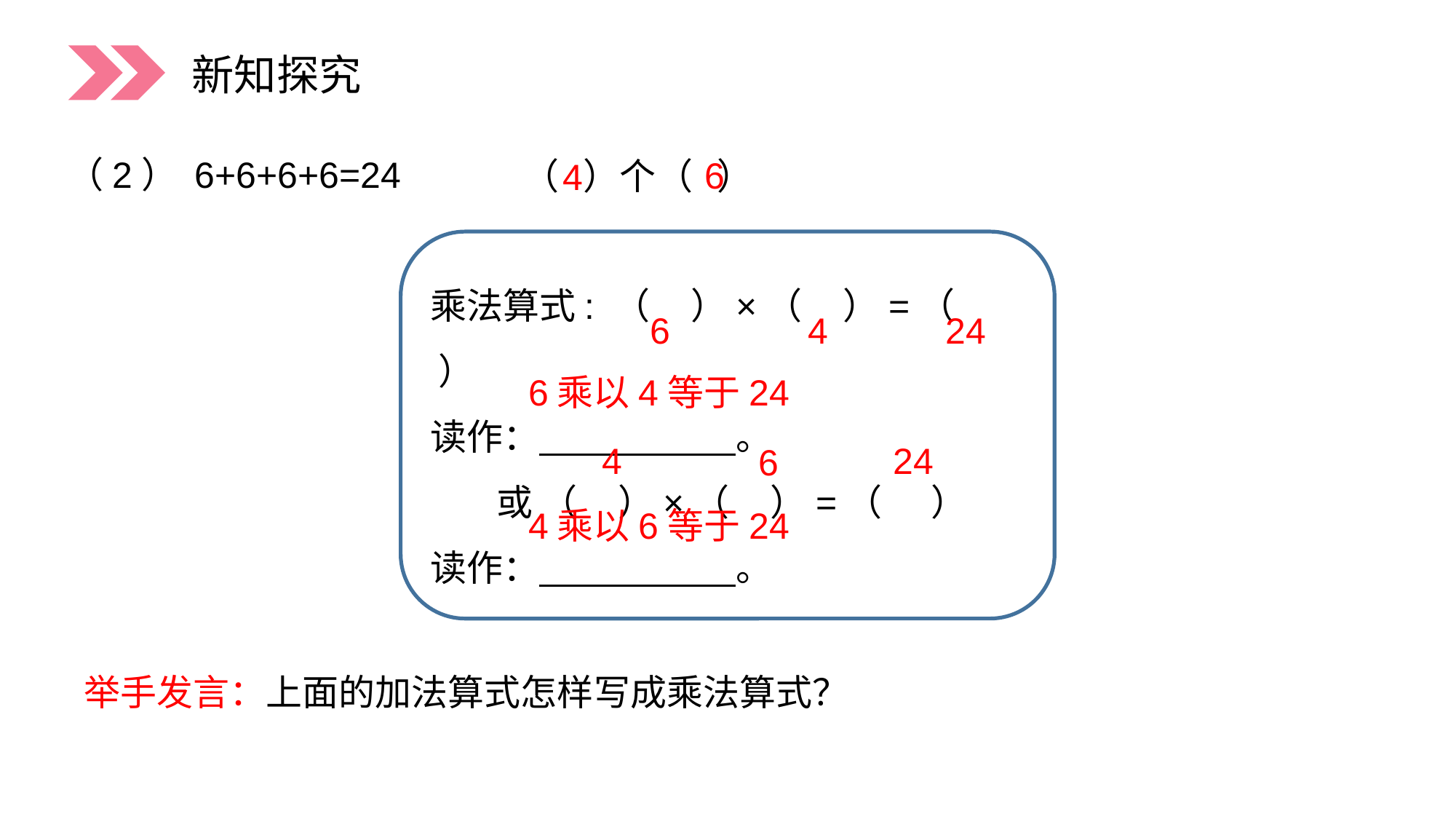

新知探究
（2） 6+6+6+6=24
6
（   ）个（   ）
4
乘法算式: （     ）×（     ）=（      ）
读作：                        。
       或 （     ）×（     ）=（      ）
读作：                        。
6
4
24
6乘以4等于24
24
4
6
4乘以6等于24
举手发言：上面的加法算式怎样写成乘法算式？